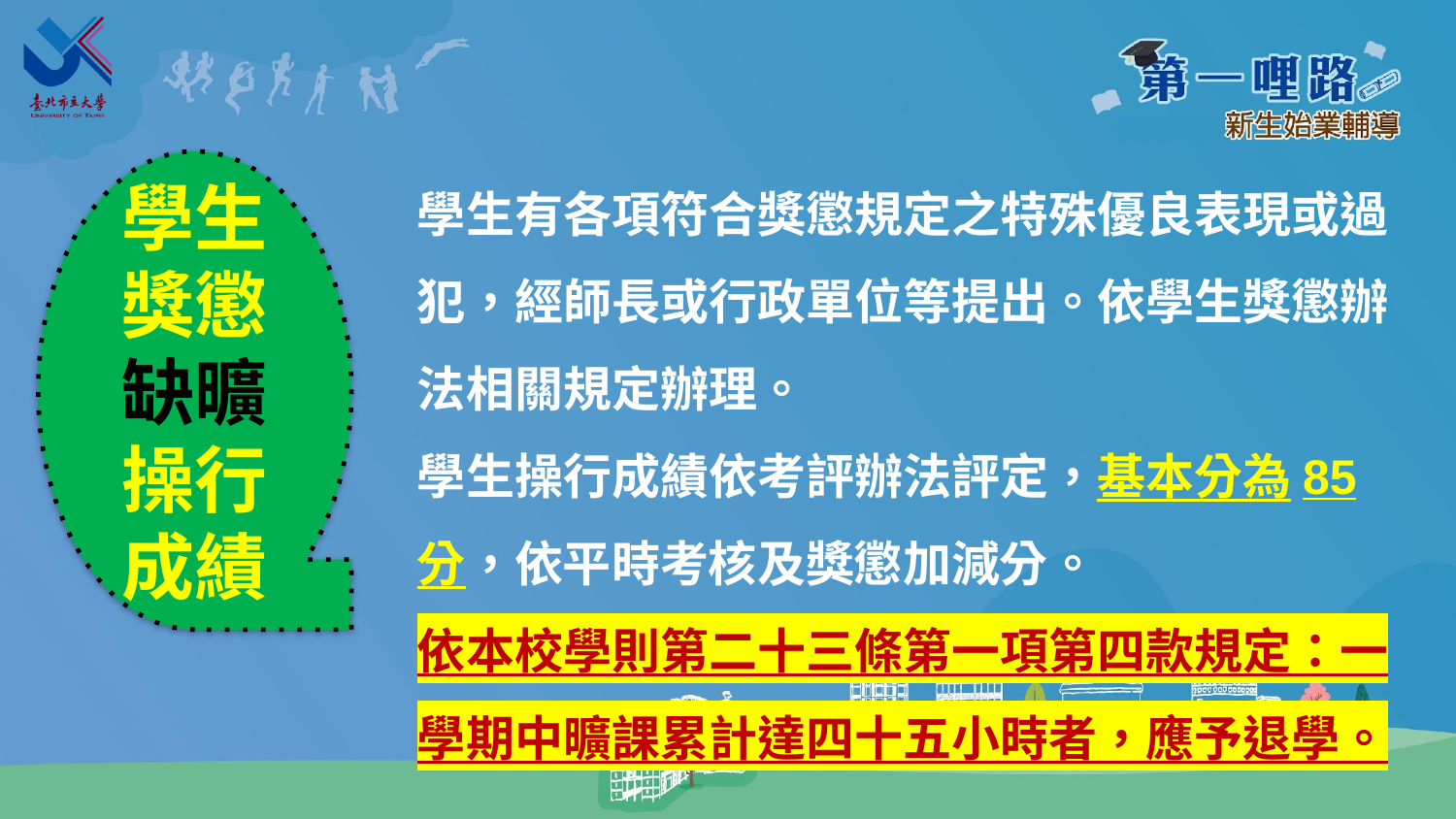

學生有各項符合獎懲規定之特殊優良表現或過犯，經師長或行政單位等提出。依學生獎懲辦法相關規定辦理。
學生操行成績依考評辦法評定，基本分為85分，依平時考核及獎懲加減分。
依本校學則第二十三條第一項第四款規定：一學期中曠課累計達四十五小時者，應予退學。
學生獎懲缺曠操行成績